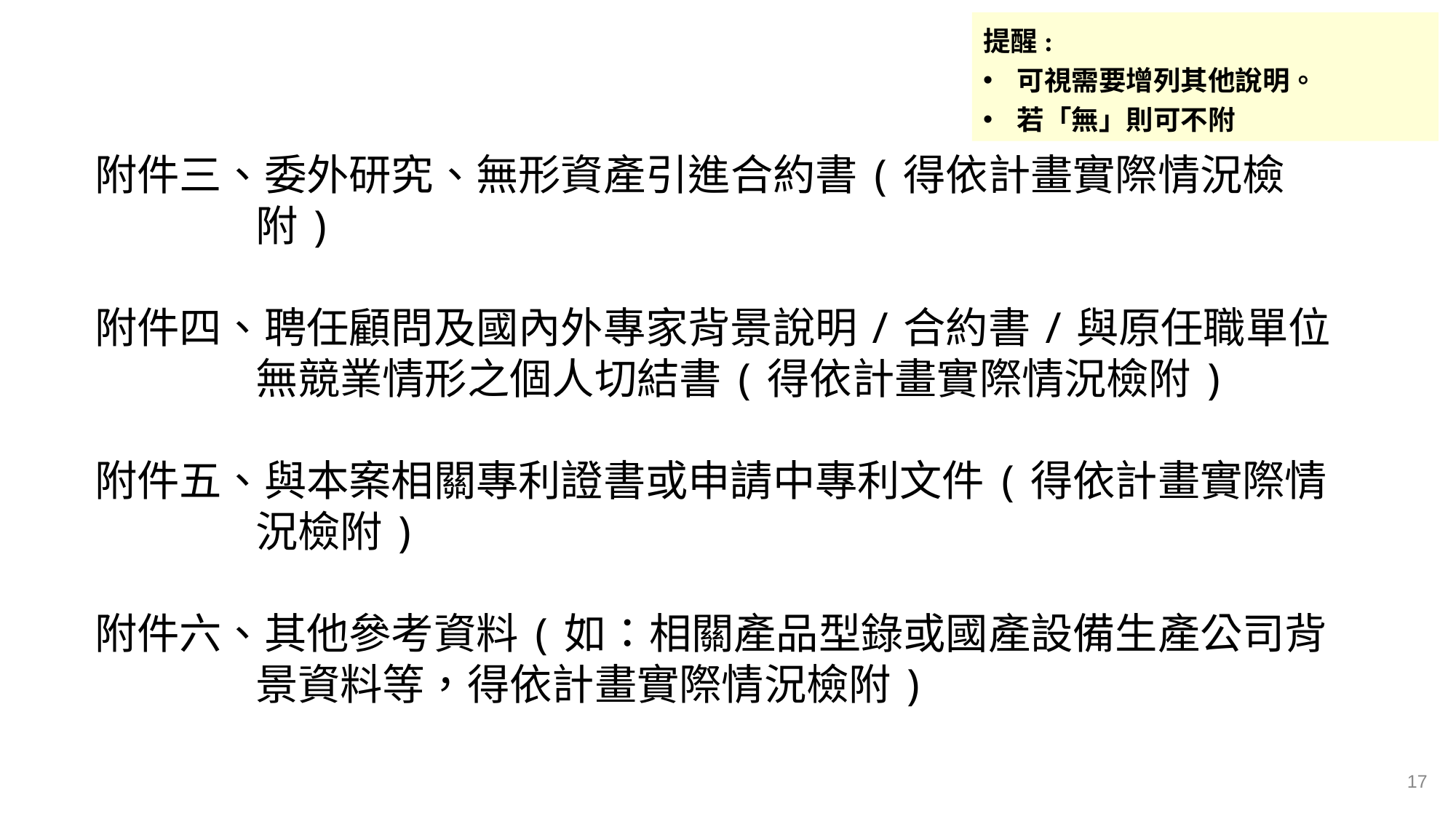

提醒:
可視需要增列其他說明。
若「無」則可不附
附件三、委外研究、無形資產引進合約書(得依計畫實際情況檢附)

附件四、聘任顧問及國內外專家背景說明/合約書/與原任職單位無競業情形之個人切結書(得依計畫實際情況檢附)

附件五、與本案相關專利證書或申請中專利文件(得依計畫實際情況檢附)

附件六、其他參考資料(如：相關產品型錄或國產設備生產公司背景資料等，得依計畫實際情況檢附)

17